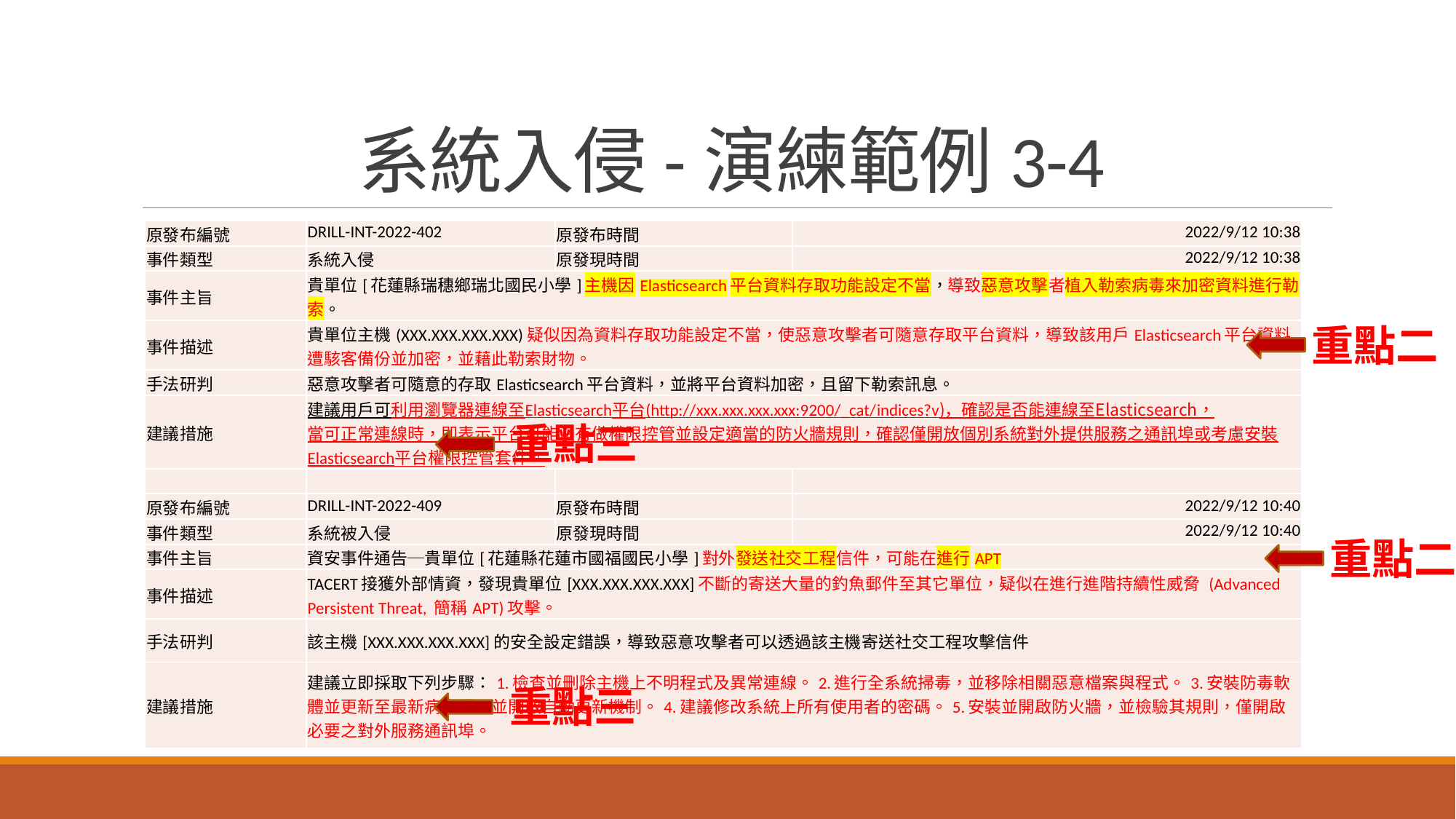

# 系統入侵-演練範例3-4
| 原發布編號 | DRILL-INT-2022-402 | 原發布時間 | 2022/9/12 10:38 |
| --- | --- | --- | --- |
| 事件類型 | 系統入侵 | 原發現時間 | 2022/9/12 10:38 |
| 事件主旨 | 貴單位[花蓮縣瑞穗鄉瑞北國民小學]主機因Elasticsearch平台資料存取功能設定不當，導致惡意攻擊者植入勒索病毒來加密資料進行勒索。 |  |  |
| 事件描述 | 貴單位主機(XXX.XXX.XXX.XXX)疑似因為資料存取功能設定不當，使惡意攻擊者可隨意存取平台資料，導致該用戶Elasticsearch平台資料遭駭客備份並加密，並藉此勒索財物。 |  |  |
| 手法研判 | 惡意攻擊者可隨意的存取Elasticsearch平台資料，並將平台資料加密，且留下勒索訊息。 |  |  |
| 建議措施 | 建議用戶可利用瀏覽器連線至Elasticsearch平台(http://xxx.xxx.xxx.xxx:9200/\_cat/indices?v)，確認是否能連線至Elasticsearch，當可正常連線時，即表示平台可能沒有做權限控管並設定適當的防火牆規則，確認僅開放個別系統對外提供服務之通訊埠或考慮安裝Elasticsearch平台權限控管套件。 |  |  |
|  |  |  |  |
| 原發布編號 | DRILL-INT-2022-409 | 原發布時間 | 2022/9/12 10:40 |
| 事件類型 | 系統被入侵 | 原發現時間 | 2022/9/12 10:40 |
| 事件主旨 | 資安事件通告─貴單位[花蓮縣花蓮市國福國民小學]對外發送社交工程信件，可能在進行APT |  |  |
| 事件描述 | TACERT接獲外部情資，發現貴單位[XXX.XXX.XXX.XXX]不斷的寄送大量的釣魚郵件至其它單位，疑似在進行進階持續性威脅 (Advanced Persistent Threat, 簡稱APT)攻擊。 |  |  |
| 手法研判 | 該主機[XXX.XXX.XXX.XXX]的安全設定錯誤，導致惡意攻擊者可以透過該主機寄送社交工程攻擊信件 |  |  |
| 建議措施 | 建議立即採取下列步驟：1.檢查並刪除主機上不明程式及異常連線。2.進行全系統掃毒，並移除相關惡意檔案與程式。3.安裝防毒軟體並更新至最新病毒碼，並開啟自動更新機制。4.建議修改系統上所有使用者的密碼。5.安裝並開啟防火牆，並檢驗其規則，僅開啟必要之對外服務通訊埠。 |  |  |
重點二

重點三

重點二

重點三